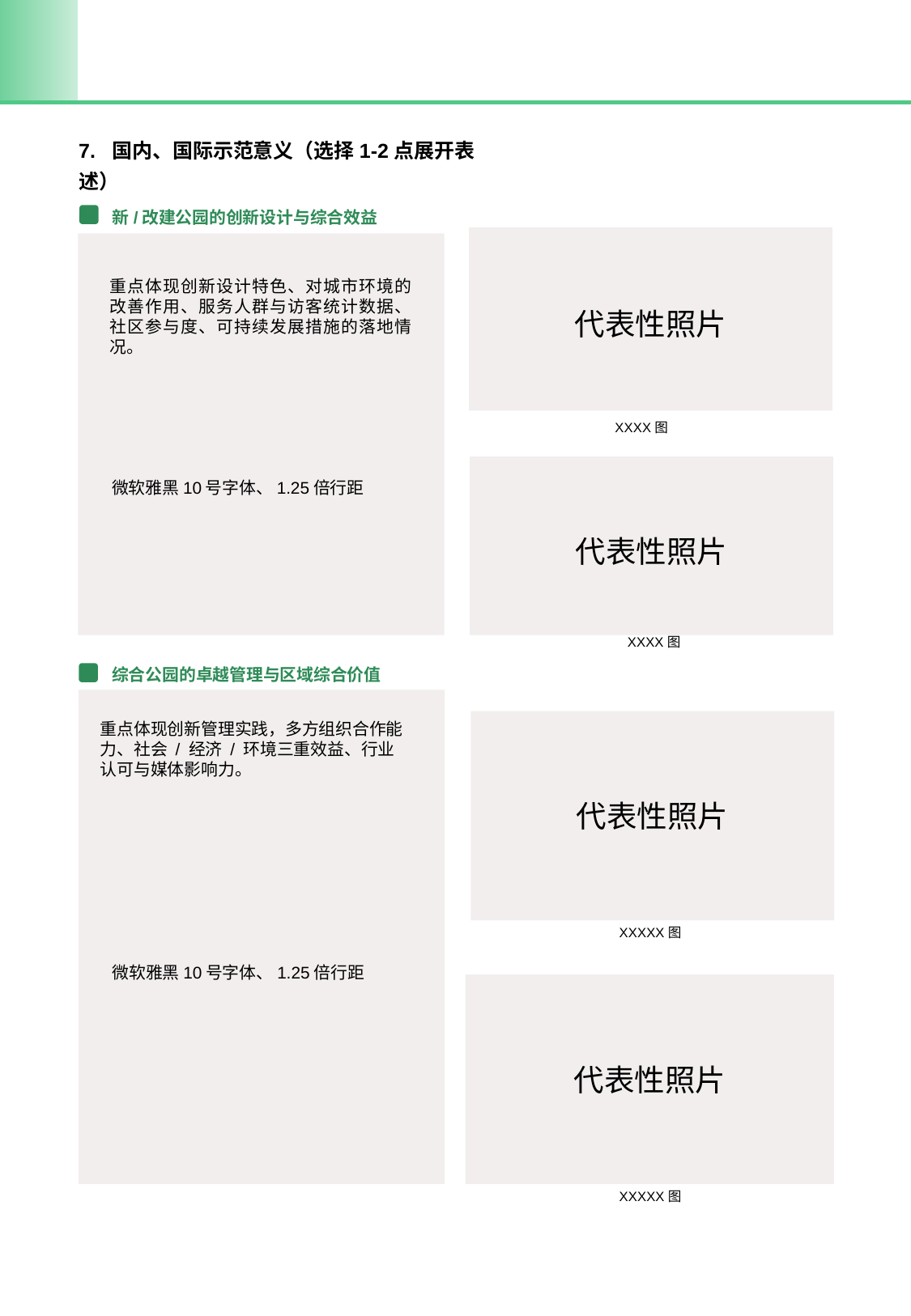

7.  国内、国际示范意义（选择1-2点展开表述）
新/改建公园的创新设计与综合效益

代表性照片

微软雅黑10号字体、1.25倍行距
重点体现创新设计特色、对城市环境的改善作用、服务人群与访客统计数据、社区参与度、可持续发展措施的落地情况。
XXXX图
代表性照片
XXXX图
综合公园的卓越管理与区域综合价值

微软雅黑10号字体、1.25倍行距
代表性照片
重点体现创新管理实践，多方组织合作能力、社会 / 经济 / 环境三重效益、行业认可与媒体影响力。
XXXXX图
代表性照片
XXXXX图